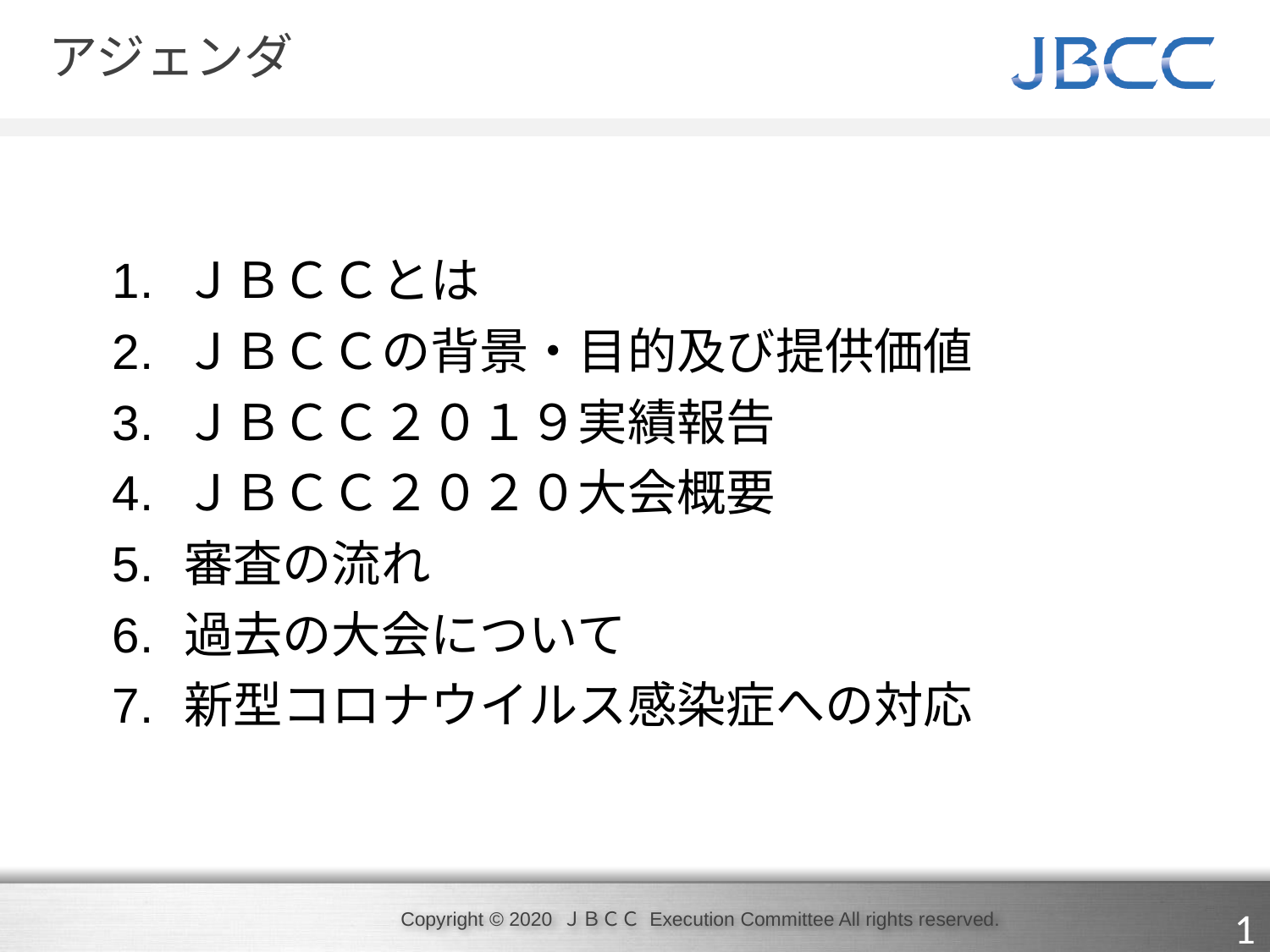

# アジェンダ

ＪＢＣＣとは
ＪＢＣＣの背景・目的及び提供価値
ＪＢＣＣ２０１９実績報告
ＪＢＣＣ２０２０大会概要
審査の流れ
過去の大会について
新型コロナウイルス感染症への対応
1